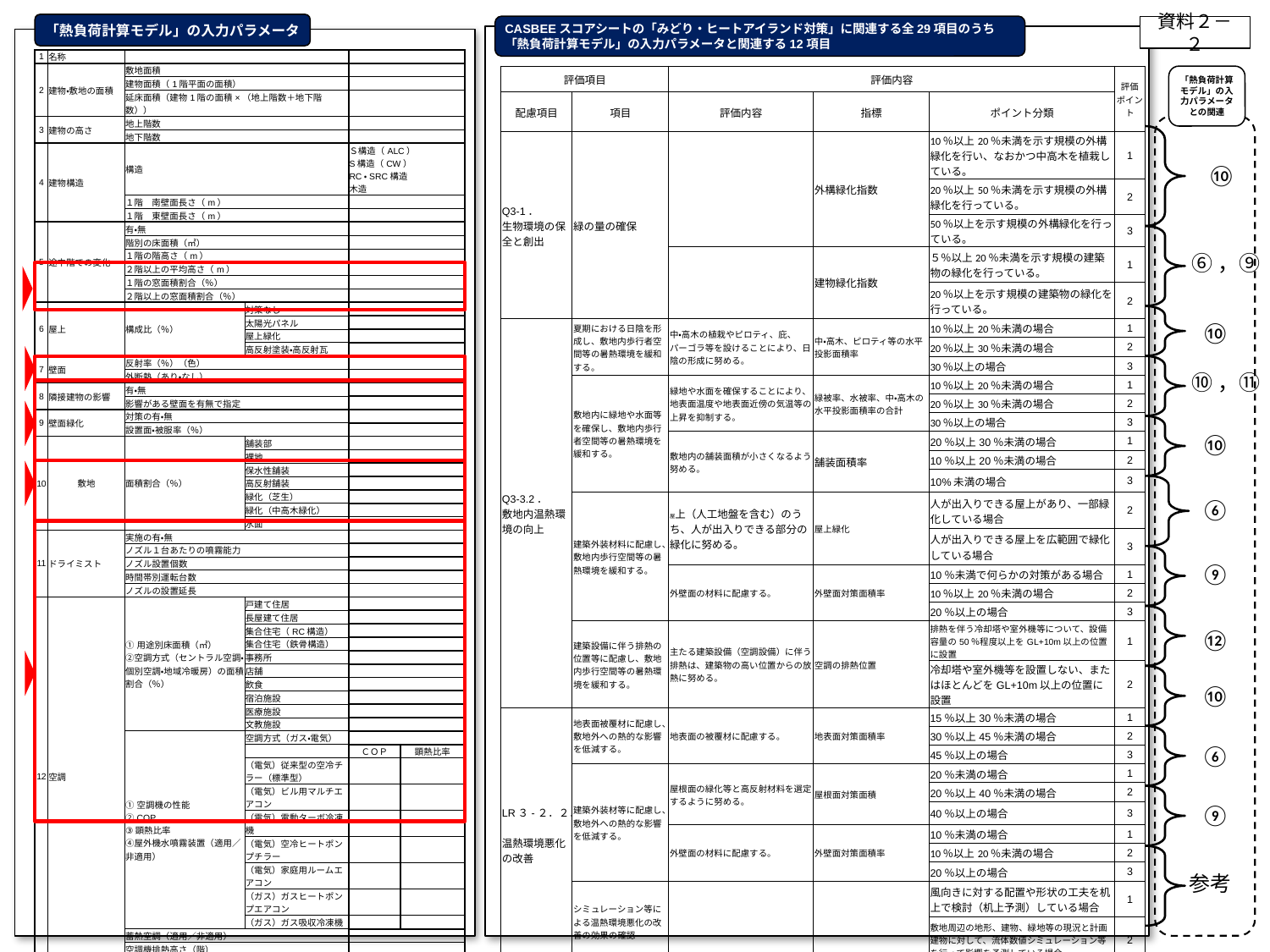

「熱負荷計算モデル」の入力パラメータ
CASBEEスコアシートの「みどり・ヒートアイランド対策」に関連する全29項目のうち
「熱負荷計算モデル」の入力パラメータと関連する12項目
資料２－２

| 1 | 名称 |  |  |  |  |  |
| --- | --- | --- | --- | --- | --- | --- |
| 2 | 建物・敷地の面積 | 敷地面積 |  |  |  |  |
|  |  | 建物面積（1階平面の面積） |  |  |  |  |
|  |  | 延床面積（建物1階の面積×（地上階数＋地下階数）） |  |  |  |  |
| 3 | 建物の高さ | 地上階数 |  |  |  |  |
|  |  | 地下階数 |  |  |  |  |
| 4 | 建物構造 | 構造 |  |  | Ｓ構造（ALC） S構造（CW） RC・SRC構造 木造 |  |
|  |  | １階　南壁面長さ（m） |  |  |  |  |
|  |  | １階　東壁面長さ（m） |  |  |  |  |
| 5 | 途中階での変化 | 有・無 |  |  |  |  |
|  |  | 階別の床面積（㎡） |  |  |  |  |
|  |  | １階の階高さ（m） |  |  |  |  |
|  |  | ２階以上の平均高さ（m） |  |  |  |  |
|  |  | １階の窓面積割合（％） |  |  |  |  |
|  |  | ２階以上の窓面積割合（％） |  |  |  |  |
| 6 | 屋上 | 構成比（％） | 対策なし |  |  |  |
|  |  |  | 太陽光パネル |  |  |  |
|  |  |  | 屋上緑化 |  |  |  |
|  |  |  | 高反射塗装・高反射瓦 |  |  |  |
| 7 | 壁面 | 反射率（％）（色） |  |  |  |  |
|  |  | 外断熱（あり・なし） |  |  |  |  |
| 8 | 隣接建物の影響 | 有・無 |  |  |  |  |
|  |  | 影響がある壁面を有無で指定 |  |  |  |  |
| 9 | 壁面緑化 | 対策の有・無 |  |  |  |  |
|  |  | 設置面・被服率（％） |  |  |  |  |
| 10 | 敷地 | 面積割合（％） | 舗装部 |  |  |  |
|  |  |  | 裸地 |  |  |  |
|  |  |  | 保水性舗装 |  |  |  |
|  |  |  | 高反射舗装 |  |  |  |
|  |  |  | 緑化（芝生） |  |  |  |
|  |  |  | 緑化（中高木緑化） |  |  |  |
|  |  |  | 水面 |  |  |  |
| 11 | ドライミスト | 実施の有・無 |  |  |  |  |
|  |  | ノズル１台あたりの噴霧能力 |  |  |  |  |
|  |  | ノズル設置個数 |  |  |  |  |
|  |  | 時間帯別運転台数 |  |  |  |  |
|  |  | ノズルの設置延長 |  |  |  |  |
| 12 | 空調 | ①用途別床面積（㎡） ②空調方式（セントラル空調・個別空調・地域冷暖房）の面積割合（％） | 戸建て住居 |  |  |  |
|  |  |  | 長屋建て住居 |  |  |  |
|  |  |  | 集合住宅（RC構造） |  |  |  |
|  |  |  | 集合住宅（鉄骨構造） |  |  |  |
|  |  |  | 事務所 |  |  |  |
|  |  |  | 店舗 |  |  |  |
|  |  |  | 飲食 |  |  |  |
|  |  |  | 宿泊施設 |  |  |  |
|  |  |  | 医療施設 |  |  |  |
|  |  |  | 文教施設 |  |  |  |
|  |  | ①空調機の性能 ②COP ③顕熱比率 ④屋外機水噴霧装置（適用／非適用） | 空調方式（ガス・電気） |  |  |  |
|  |  |  |  |  | ＣＯＰ | 顕熱比率 |
|  |  |  | （電気）従来型の空冷チラー（標準型） |  |  |  |
|  |  |  | （電気）ビル用マルチエアコン |  |  |  |
|  |  |  | （電気）電動ターボ冷凍機 |  |  |  |
|  |  |  | （電気）空冷ヒートポンプチラー |  |  |  |
|  |  |  | （電気）家庭用ルームエアコン |  |  |  |
|  |  |  | （ガス）ガスヒートポンプエアコン |  |  |  |
|  |  |  | （ガス）ガス吸収冷凍機 |  |  |  |
|  |  | 蓄熱空調（適用／非適用） |  |  |  |  |
|  |  | 空調機排熱高さ（階） |  |  |  |  |
| 13 | 給湯 | ①給湯機の種類 ②COP ③熱効率 | 給湯方式（ガス・電気） |  |  |  |
|  |  |  |  |  | ＣＯＰ | 熱効率 |
|  |  |  | （電気）電気ヒーター |  |  |  |
|  |  |  | （電気）ヒートポンプ給湯器 |  |  |  |
|  |  |  | （ガス）従来型のボイラー・給湯器 |  |  |  |
|  |  |  | （ガス）潜熱回収型ガス給湯器 |  |  |  |
| 14 | 省エネ行動 | （する／しない） |  |  |  |  |
| 評価項目 |  | 評価内容 |  |  | 評価 ポイント |
| --- | --- | --- | --- | --- | --- |
| 配慮項目 | 項目 | 評価内容 | 指標 | ポイント分類 |  |
| Q3-1． 生物環境の保全と創出 | 緑の量の確保 |  | 外構緑化指数 | 10％以上20％未満を示す規模の外構緑化を行い、なおかつ中高木を植栽している。 | 1 |
|  |  |  |  | 20％以上50％未満を示す規模の外構緑化を行っている。 | 2 |
|  |  |  |  | 50％以上を示す規模の外構緑化を行っている。 | 3 |
|  |  |  | 建物緑化指数 | ５％以上20％未満を示す規模の建築物の緑化を行っている。 | 1 |
|  |  |  |  | 20％以上を示す規模の建築物の緑化を行っている。 | 2 |
| Q3-3.2． 敷地内温熱環境の向上 | 夏期における日陰を形成し、敷地内歩行者空間等の暑熱環境を緩和する。 | 中・高木の植栽やピロティ、庇、パーゴラ等を設けることにより、日陰の形成に努める。 | 中・高木、ピロティ等の水平投影面積率 | 10％以上20％未満の場合 | 1 |
|  |  |  |  | 20％以上30％未満の場合 | 2 |
|  |  |  |  | 30％以上の場合 | 3 |
|  | 敷地内に緑地や水面等を確保し、敷地内歩行者空間等の暑熱環境を緩和する。 | 緑地や水面を確保することにより、地表面温度や地表面近傍の気温等の上昇を抑制する。 | 緑被率、水被率、中・高木の水平投影面積率の合計 | 10％以上20％未満の場合 | 1 |
|  |  |  |  | 20％以上30％未満の場合 | 2 |
|  |  |  |  | 30％以上の場合 | 3 |
|  |  | 敷地内の舗装面積が小さくなるよう努める。 | 舗装面積率 | 20％以上30％未満の場合 | 1 |
|  |  |  |  | 10％以上20％未満の場合 | 2 |
|  |  |  |  | 10%未満の場合 | 3 |
|  | 建築外装材料に配慮し、敷地内歩行空間等の暑熱環境を緩和する。 | 屋上（人工地盤を含む）のうち、人が出入りできる部分の緑化に努める。 | 屋上緑化 | 人が出入りできる屋上があり、一部緑化している場合 | 2 |
|  |  |  |  | 人が出入りできる屋上を広範囲で緑化している場合 | 3 |
|  |  | 外壁面の材料に配慮する。 | 外壁面対策面積率 | 10％未満で何らかの対策がある場合 | 1 |
|  |  |  |  | 10％以上20％未満の場合 | 2 |
|  |  |  |  | 20％以上の場合 | 3 |
|  | 建築設備に伴う排熱の位置等に配慮し、敷地内歩行空間等の暑熱環境を緩和する。 | 主たる建築設備（空調設備）に伴う排熱は、建築物の高い位置からの放熱に努める。 | 空調の排熱位置 | 排熱を伴う冷却塔や室外機等について、設備容量の50％程度以上をGL+10m以上の位置に設置 | 1 |
|  |  |  |  | 冷却塔や室外機等を設置しない、またはほとんどをGL+10m以上の位置に設置 | 2 |
| LR３-２．２． 温熱環境悪化の改善 | 地表面被覆材に配慮し、敷地外への熱的な影響を低減する。 | 地表面の被覆材に配慮する。 | 地表面対策面積率 | 15％以上30％未満の場合 | 1 |
|  |  |  |  | 30％以上45％未満の場合 | 2 |
|  |  |  |  | 45％以上の場合 | 3 |
|  | 建築外装材等に配慮し、敷地外への熱的な影響を低減する。 | 屋根面の緑化等と高反射材料を選定するように努める。 | 屋根面対策面積 | 20％未満の場合 | 1 |
|  |  |  |  | 20％以上40％未満の場合 | 2 |
|  |  |  |  | 40％以上の場合 | 3 |
|  |  | 外壁面の材料に配慮する。 | 外壁面対策面積率 | 10％未満の場合 | 1 |
|  |  |  |  | 10％以上20％未満の場合 | 2 |
|  |  |  |  | 20％以上の場合 | 3 |
|  | シミュレーション等による温熱環境悪化の改善の効果の確認 |  |  | 風向きに対する配置や形状の工夫を机上で検討（机上予測）している場合 | 1 |
|  |  |  |  | 敷地周辺の地形、建物、緑地等の現況と計画建物に対して、流体数値シミュレーション等を行って影響を予測している場合 | 2 |
「熱負荷計算モデル」の入力パラメータとの関連

⑩

⑥，⑨

⑩

⑩，⑪

⑩

⑥

⑨

⑫

⑩

⑥

⑨

参考